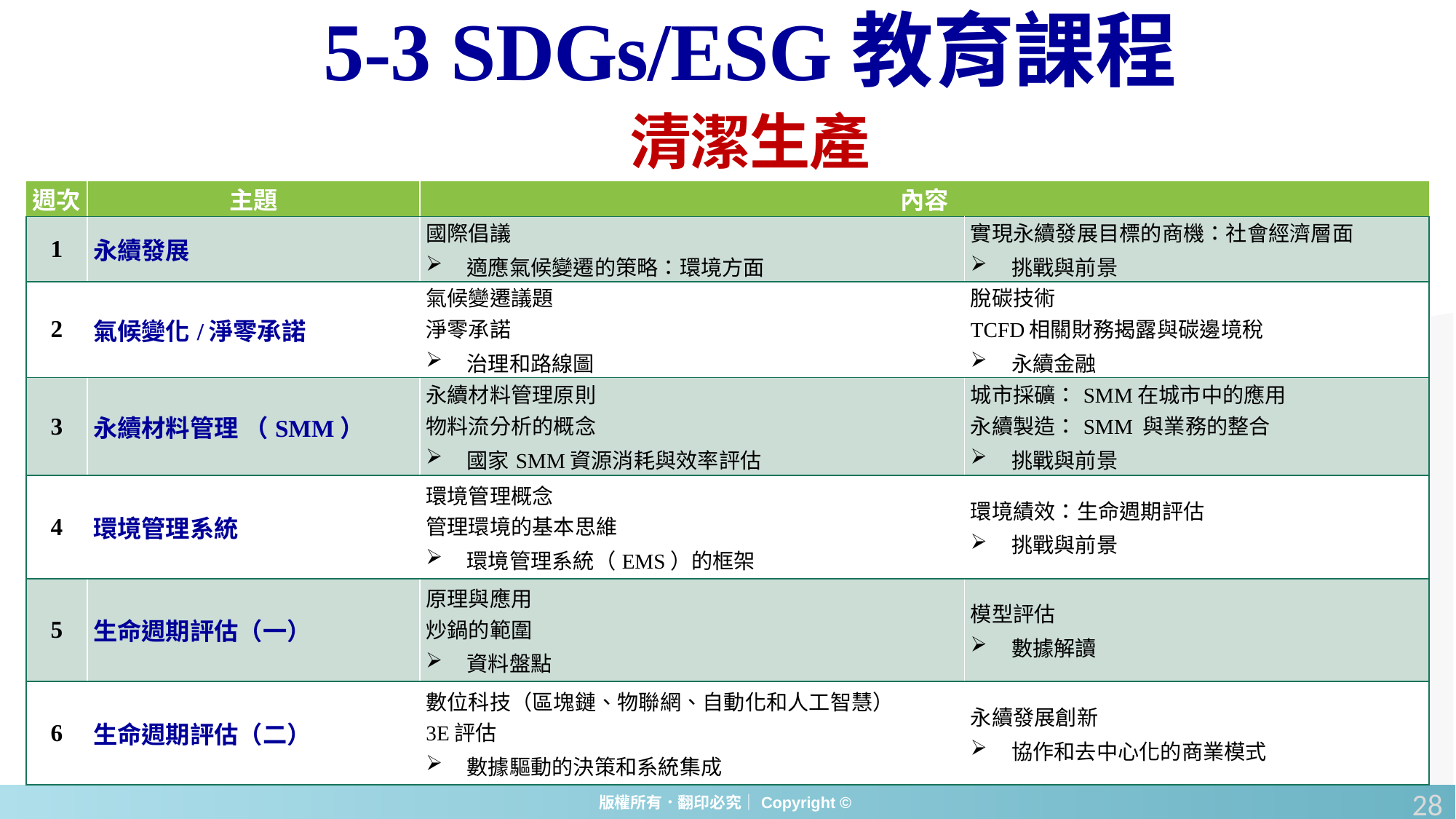

5-3 SDGs/ESG教育課程
清潔生產
| 週次 | 主題 | 內容 |  |
| --- | --- | --- | --- |
| 1 | 永續發展 | 國際倡議 適應氣候變遷的策略：環境方面 | 實現永續發展目標的商機：社會經濟層面 挑戰與前景 |
| 2 | 氣候變化/淨零承諾 | 氣候變遷議題 淨零承諾 治理和路線圖 | 脫碳技術 TCFD相關財務揭露與碳邊境稅 永續金融 |
| 3 | 永續材料管理 （SMM） | 永續材料管理原則 物料流分析的概念 國家SMM資源消耗與效率評估 | 城市採礦：SMM在城市中的應用 永續製造：SMM 與業務的整合 挑戰與前景 |
| 4 | 環境管理系統 | 環境管理概念 管理環境的基本思維 環境管理系統（EMS）的框架 | 環境績效：生命週期評估 挑戰與前景 |
| 5 | 生命週期評估（一） | 原理與應用 炒鍋的範圍 資料盤點 | 模型評估 數據解讀 |
| 6 | 生命週期評估（二） | 數位科技（區塊鏈、物聯網、自動化和人工智慧） 3E評估 數據驅動的決策和系統集成 | 永續發展創新 協作和去中心化的商業模式 |
28
28